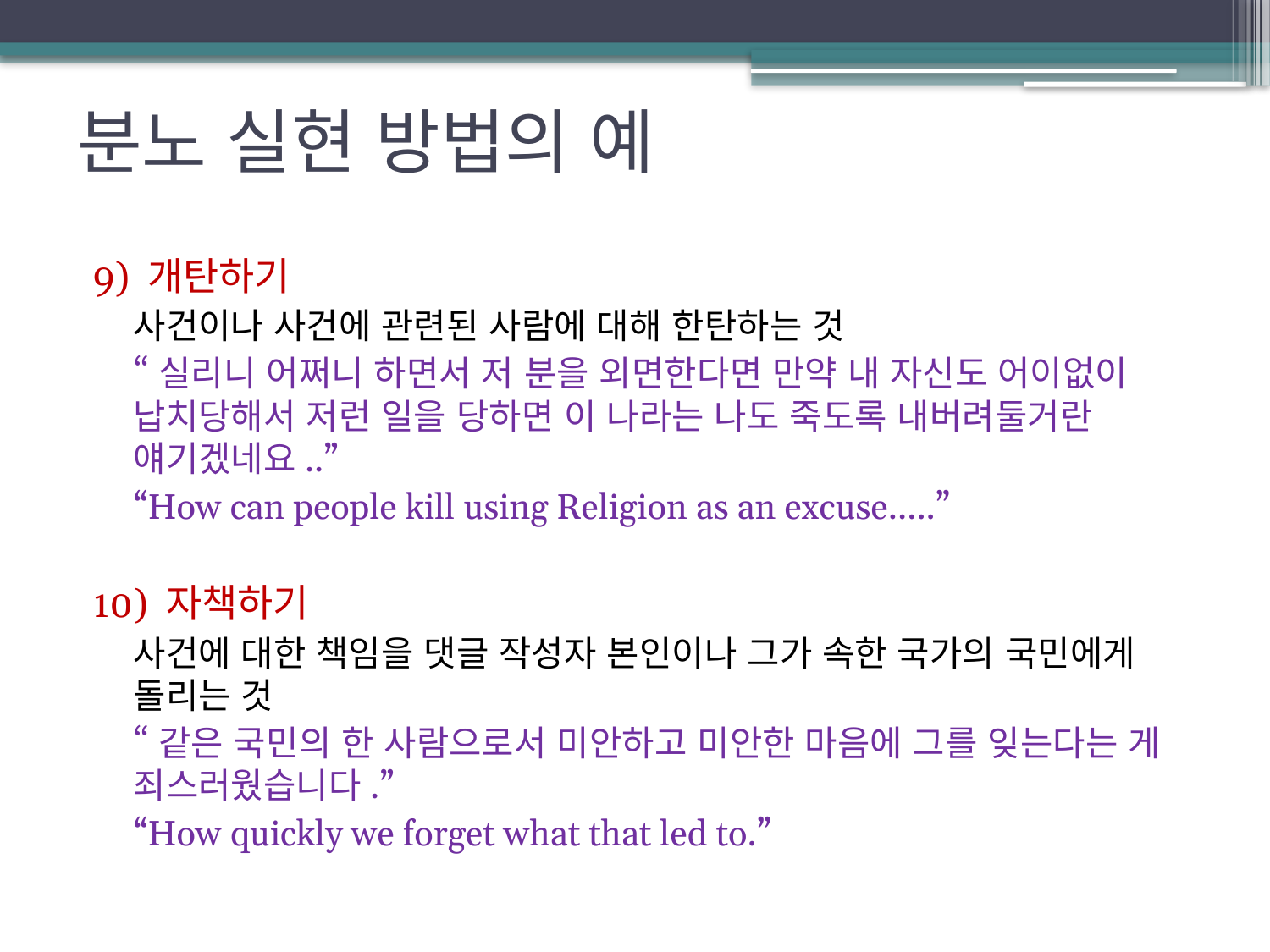

# 분노 실현 방법의 예

9) 개탄하기
사건이나 사건에 관련된 사람에 대해 한탄하는 것
“실리니 어쩌니 하면서 저 분을 외면한다면 만약 내 자신도 어이없이 납치당해서 저런 일을 당하면 이 나라는 나도 죽도록 내버려둘거란 얘기겠네요..”
“How can people kill using Religion as an excuse.....”

10) 자책하기
사건에 대한 책임을 댓글 작성자 본인이나 그가 속한 국가의 국민에게 돌리는 것
“같은 국민의 한 사람으로서 미안하고 미안한 마음에 그를 잊는다는 게 죄스러웠습니다.”
“How quickly we forget what that led to.”